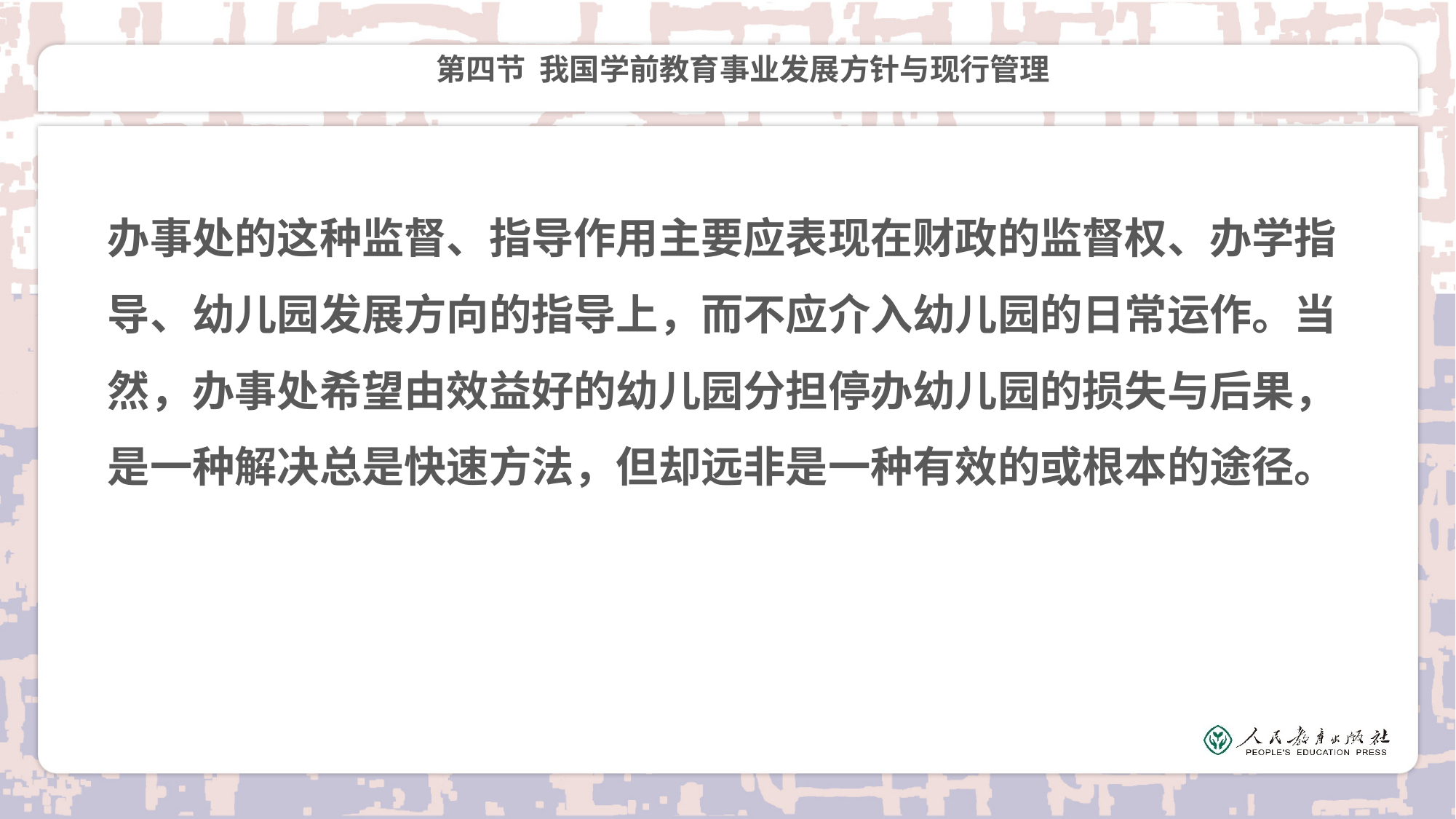

# 第四节  我国学前教育事业发展方针与现行管理
办事处的这种监督、指导作用主要应表现在财政的监督权、办学指导、幼儿园发展方向的指导上，而不应介入幼儿园的日常运作。当然，办事处希望由效益好的幼儿园分担停办幼儿园的损失与后果，是一种解决总是快速方法，但却远非是一种有效的或根本的途径。